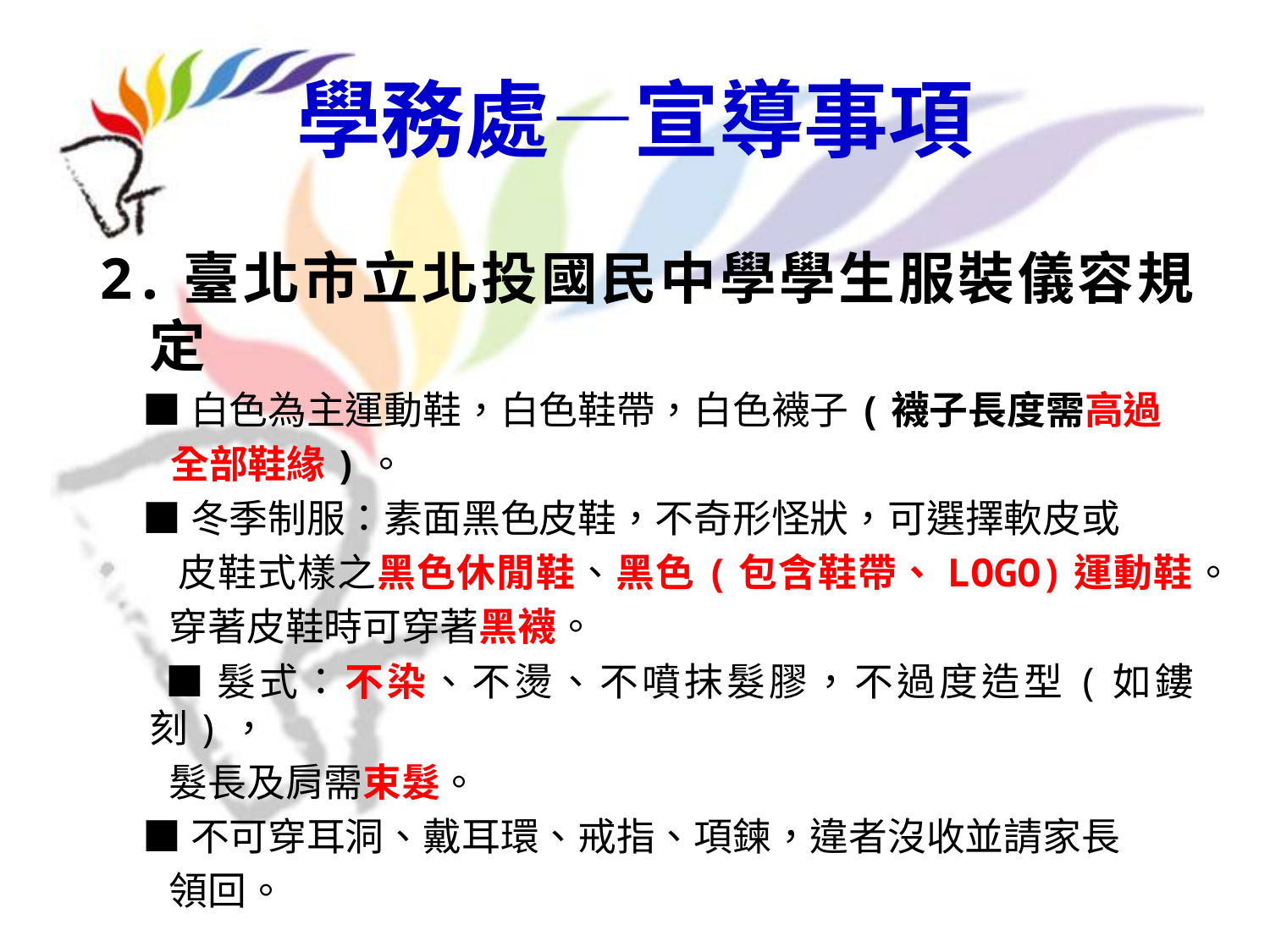

# 學務處—宣導事項
2.臺北市立北投國民中學學生服裝儀容規定
     ■白色為主運動鞋，白色鞋帶，白色襪子(襪子長度需高過
       全部鞋緣)。
     ■冬季制服：素面黑色皮鞋，不奇形怪狀，可選擇軟皮或
       皮鞋式樣之黑色休閒鞋、黑色(包含鞋帶、LOGO)運動鞋。
       穿著皮鞋時可穿著黑襪。
     ■髮式：不染、不燙、不噴抹髮膠，不過度造型(如鏤刻)，
       髮長及肩需束髮。
     ■不可穿耳洞、戴耳環、戒指、項鍊，違者沒收並請家長
       領回。